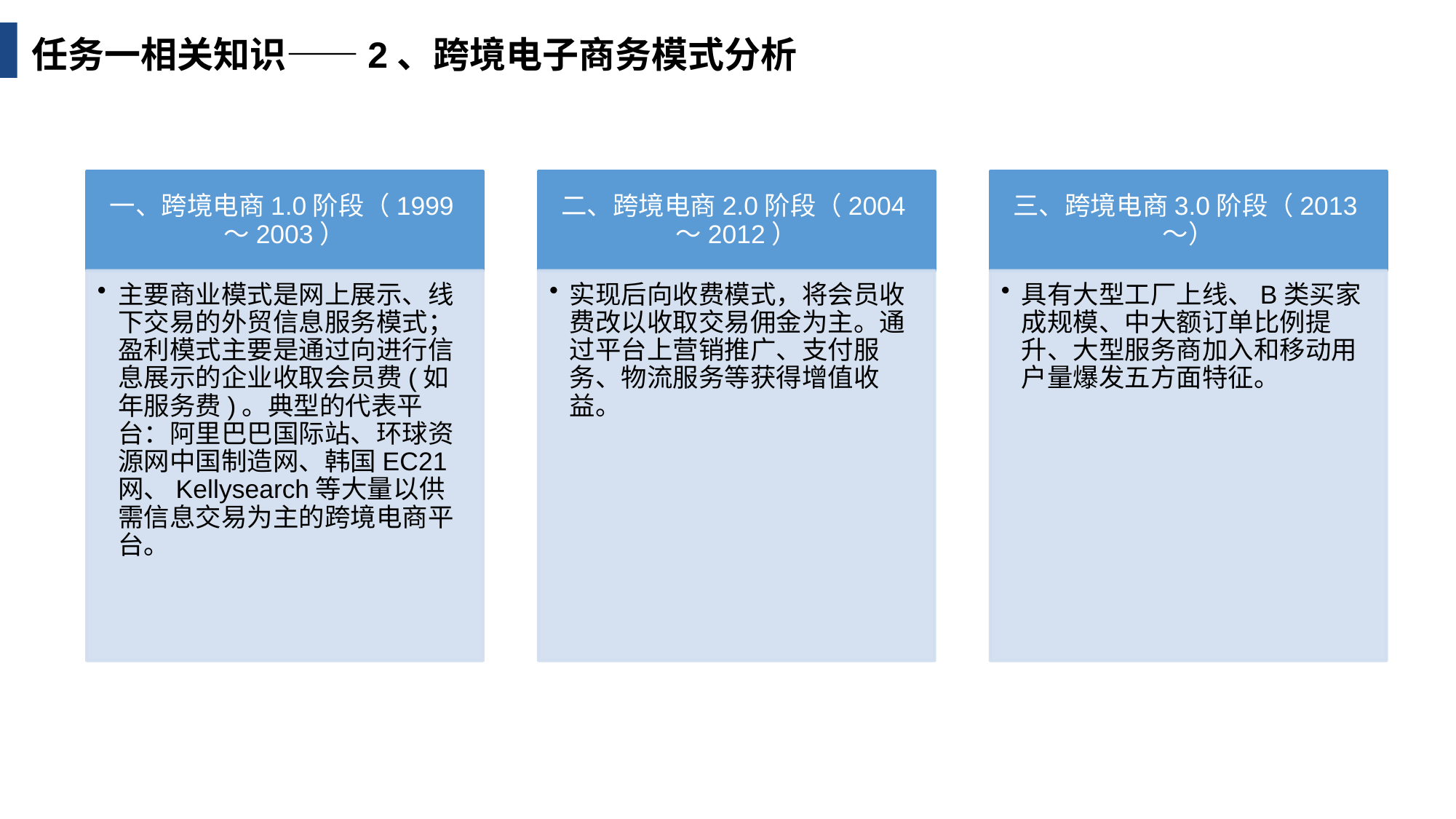

任务一相关知识——2、跨境电子商务模式分析
一、跨境电商1.0阶段（1999～2003）
主要商业模式是网上展示、线下交易的外贸信息服务模式；盈利模式主要是通过向进行信息展示的企业收取会员费(如年服务费)。典型的代表平台：阿里巴巴国际站、环球资源网中国制造网、韩国EC21网、Kellysearch等大量以供需信息交易为主的跨境电商平台。
二、跨境电商2.0阶段（2004～2012）
实现后向收费模式，将会员收费改以收取交易佣金为主。通过平台上营销推广、支付服务、物流服务等获得增值收益。
三、跨境电商3.0阶段（2013～）
具有大型工厂上线、B类买家成规模、中大额订单比例提升、大型服务商加入和移动用户量爆发五方面特征。